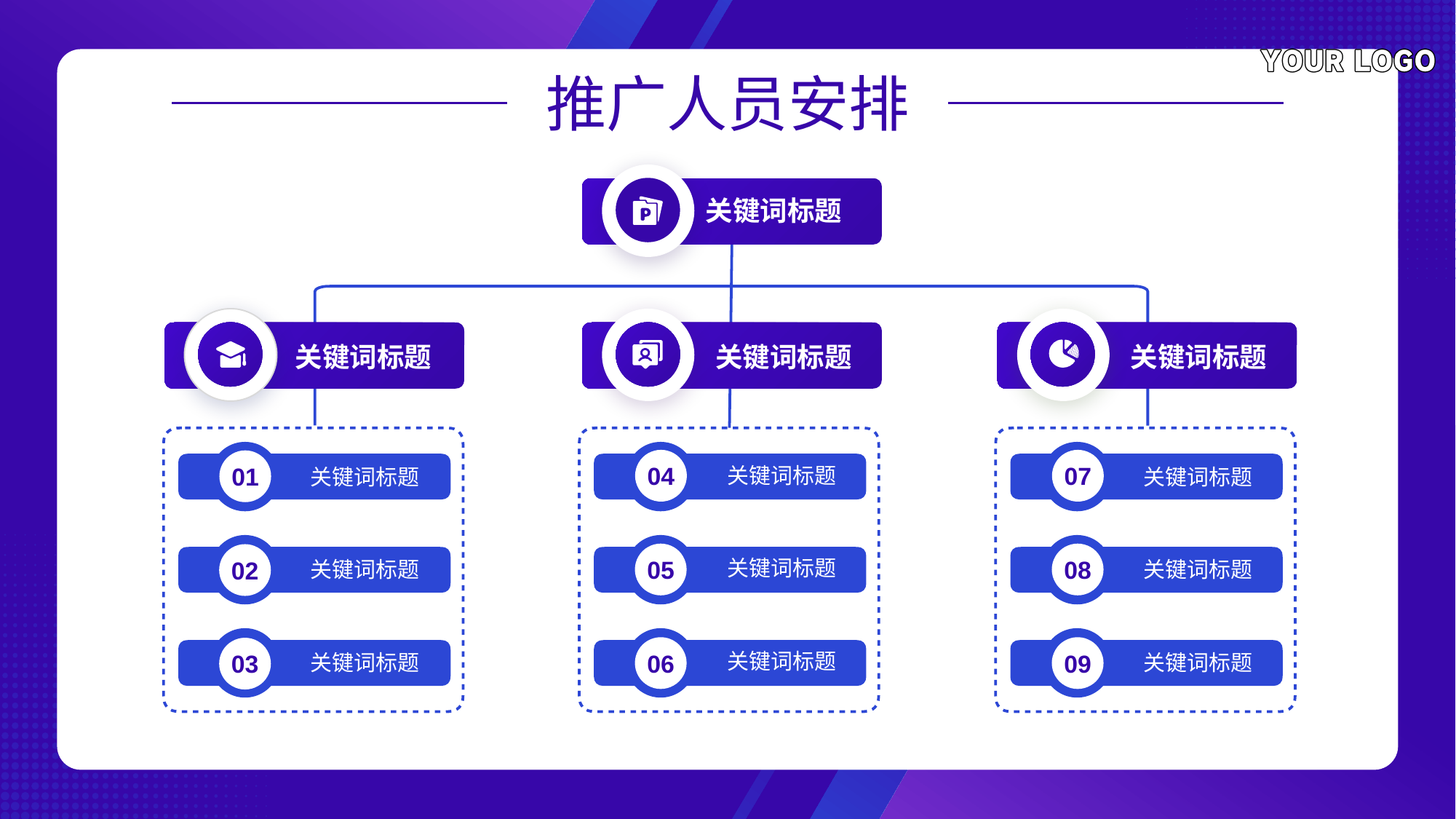

关键词标题

关键词标题
关键词标题
关键词标题

04
07
01

关键词标题
关键词标题
关键词标题

05
08
02

关键词标题
关键词标题
关键词标题

06
09
03

关键词标题
关键词标题
关键词标题